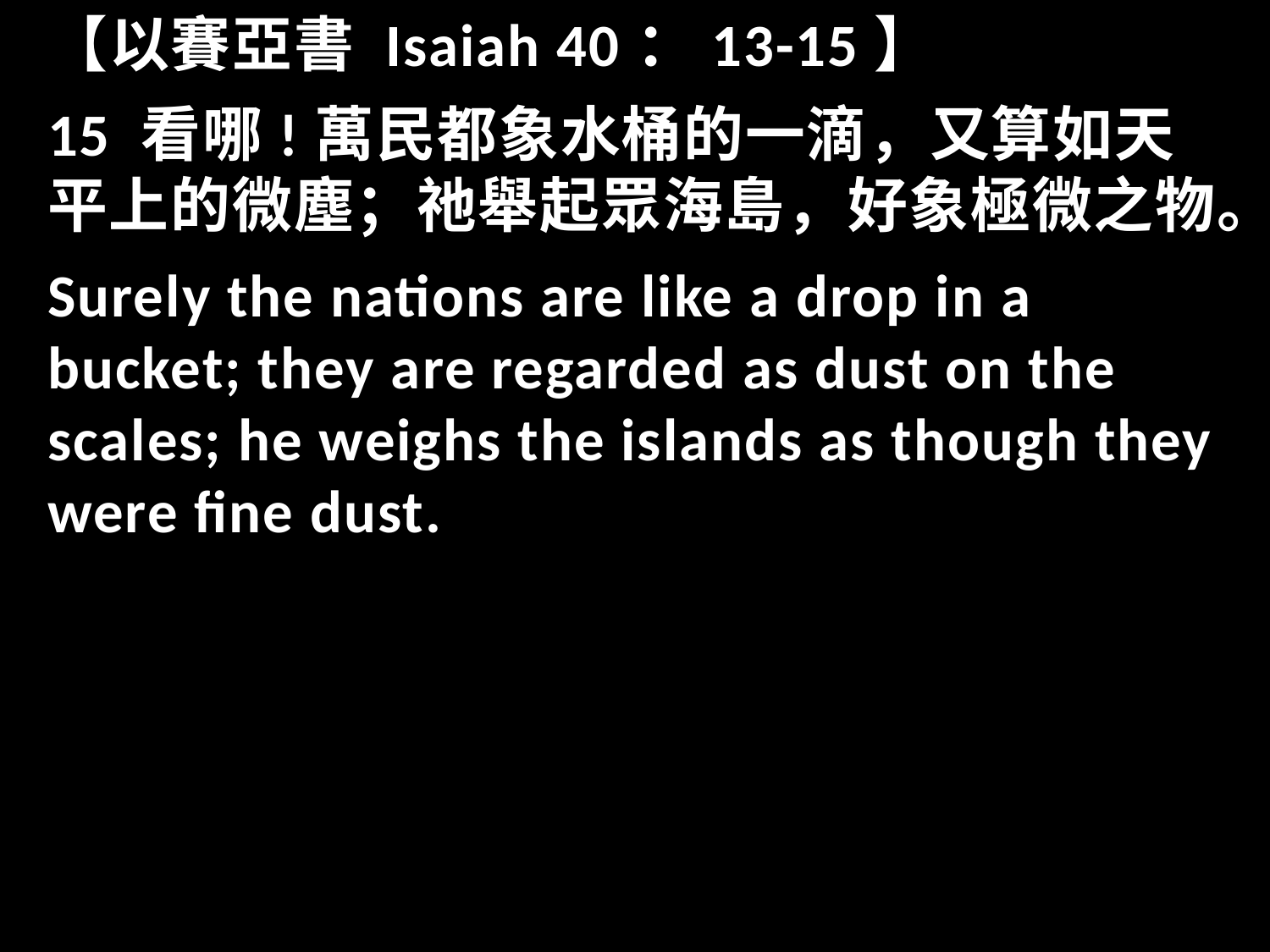

【以賽亞書 Isaiah 40：13-15】
15 看哪!萬民都象水桶的一滴，又算如天平上的微塵；祂舉起眾海島，好象極微之物。
Surely the nations are like a drop in a bucket; they are regarded as dust on the scales; he weighs the islands as though they were fine dust.